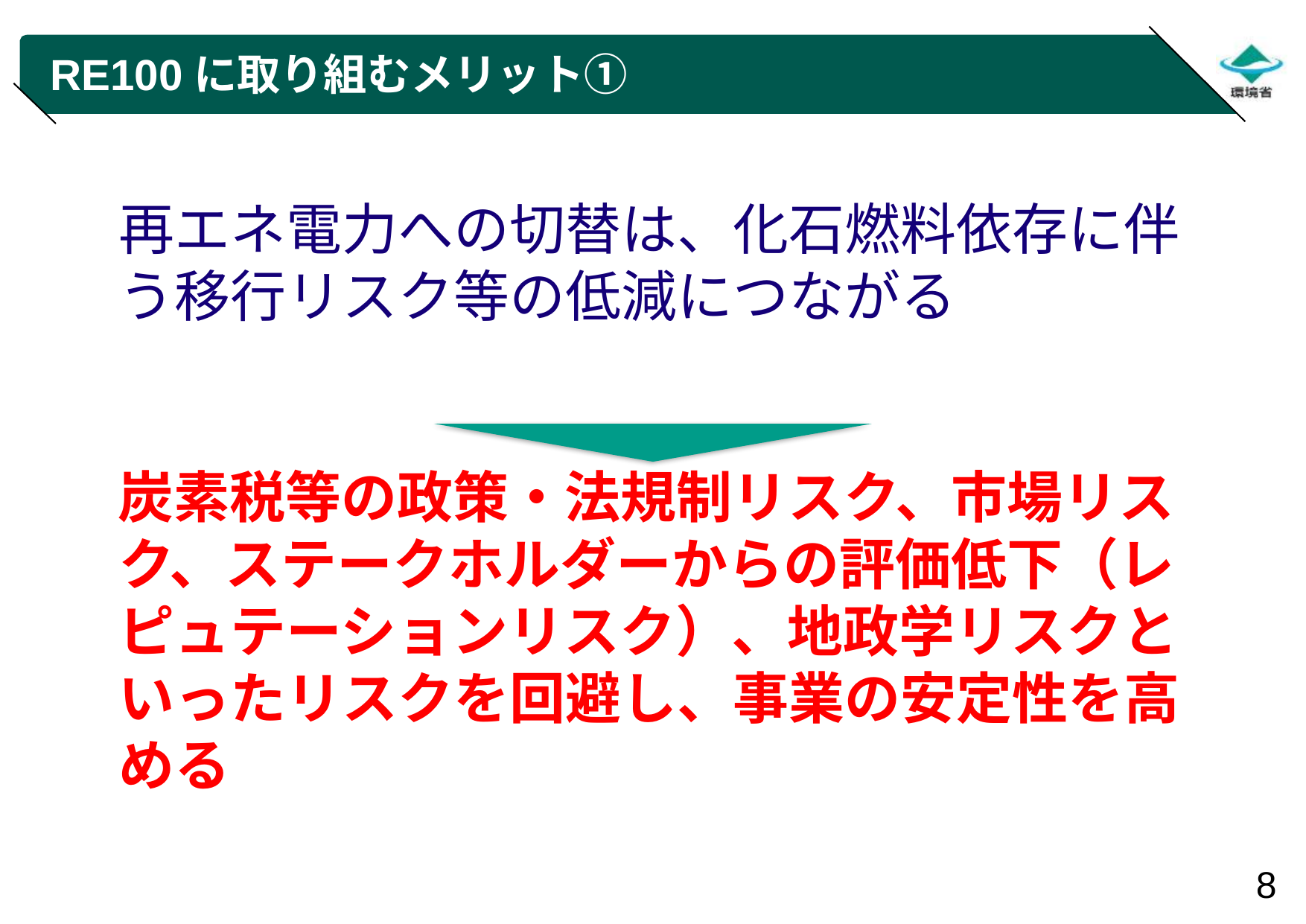

# RE100に取り組むメリット①
再エネ電力への切替は、化石燃料依存に伴う移行リスク等の低減につながる

炭素税等の政策・法規制リスク、市場リスク、ステークホルダーからの評価低下（レピュテーションリスク）、地政学リスクといったリスクを回避し、事業の安定性を高める